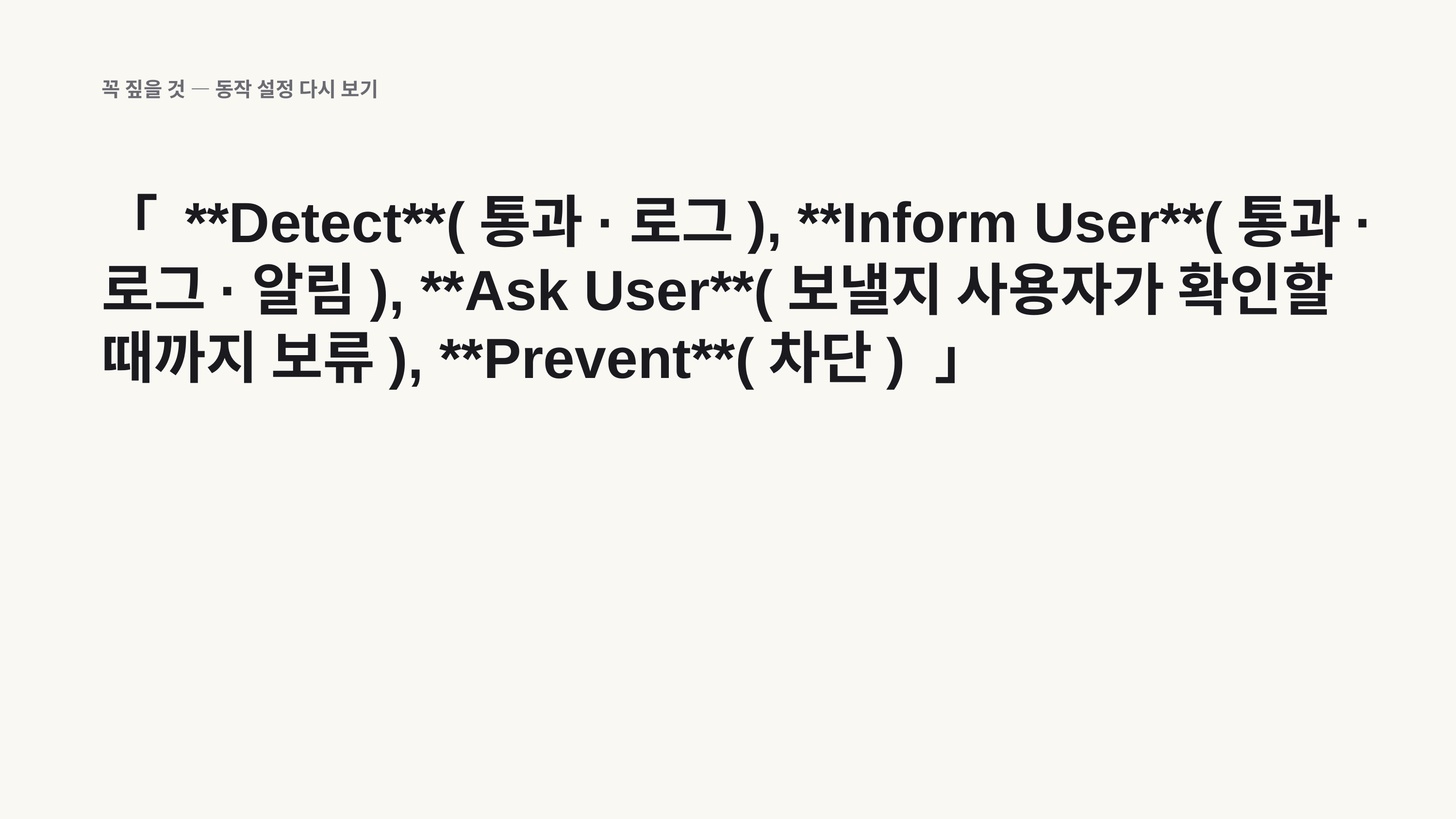

꼭 짚을 것 — 동작 설정 다시 보기
「 **Detect**(통과·로그), **Inform User**(통과·로그·알림), **Ask User**(보낼지 사용자가 확인할 때까지 보류), **Prevent**(차단) 」